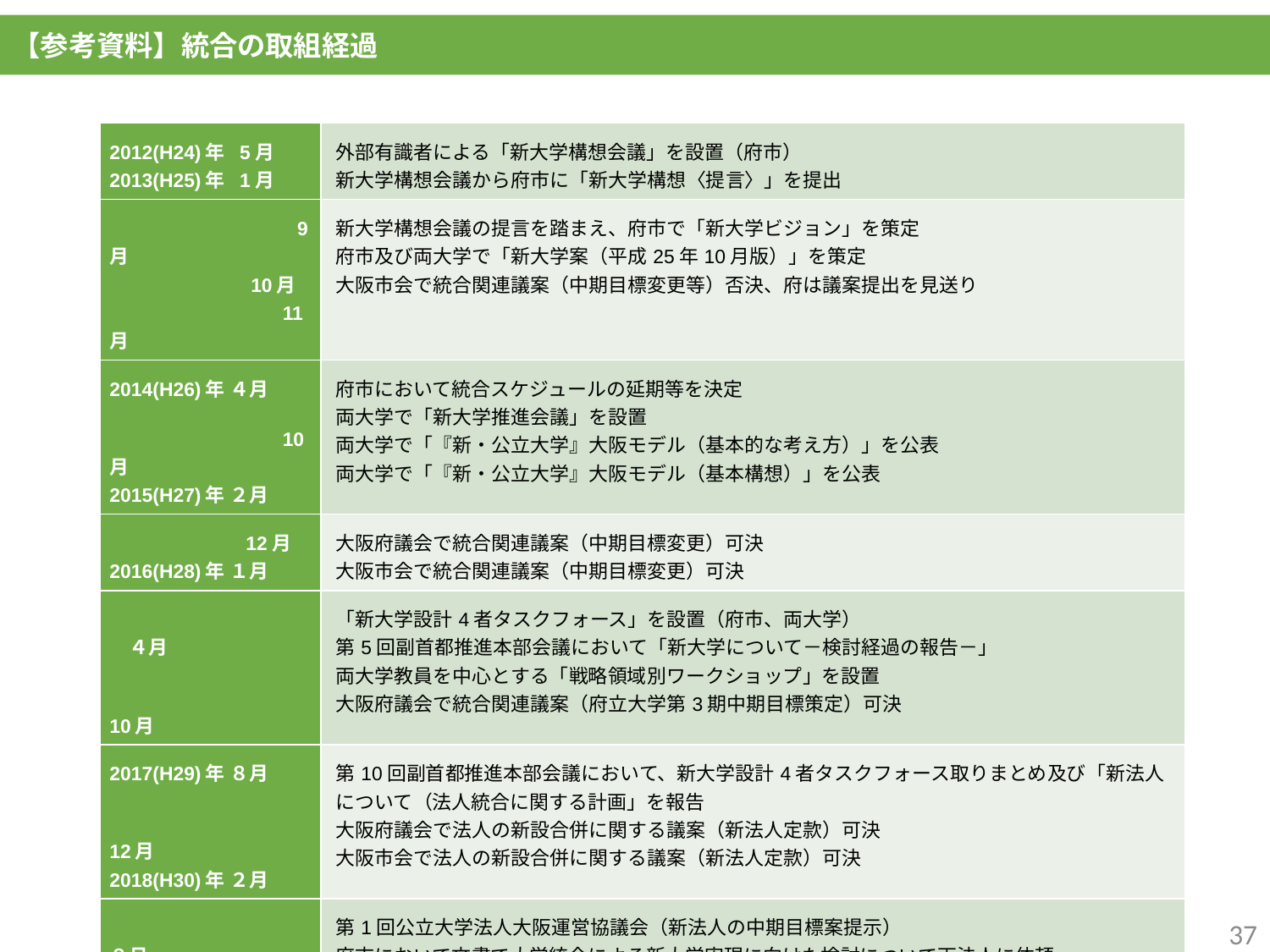

【参考資料】統合の取組経過
| 2012(H24)年 5月 2013(H25)年 1月 | 外部有識者による「新大学構想会議」を設置（府市） 新大学構想会議から府市に「新大学構想〈提言〉」を提出 |
| --- | --- |
| 9月 　　　 　 10月 　　　　　 　　 11月 | 新大学構想会議の提言を踏まえ、府市で「新大学ビジョン」を策定 府市及び両大学で「新大学案（平成25年10月版）」を策定 大阪市会で統合関連議案（中期目標変更等）否決、府は議案提出を見送り |
| 2014(H26)年 ４月 　　　　　 　　 10月 2015(H27)年 ２月 | 府市において統合スケジュールの延期等を決定 両大学で「新大学推進会議」を設置 両大学で「『新・公立大学』大阪モデル（基本的な考え方）」を公表 両大学で「『新・公立大学』大阪モデル（基本構想）」を公表 |
| 12月 2016(H28)年 １月 | 大阪府議会で統合関連議案（中期目標変更）可決 大阪市会で統合関連議案（中期目標変更）可決 |
| ４月 　　　　　　　　　 　10月 | 「新大学設計4者タスクフォース」を設置（府市、両大学） 第5回副首都推進本部会議において「新大学について－検討経過の報告－」 両大学教員を中心とする「戦略領域別ワークショップ」を設置 大阪府議会で統合関連議案（府立大学第3期中期目標策定）可決 |
| 2017(H29)年 ８月 　　　　　　　　　　 12月 2018(H30)年 ２月 | 第10回副首都推進本部会議において、新大学設計4者タスクフォース取りまとめ及び「新法人について（法人統合に関する計画」を報告 大阪府議会で法人の新設合併に関する議案（新法人定款）可決 大阪市会で法人の新設合併に関する議案（新法人定款）可決 |
| ８月 　　　　　　　　　　 10月 2019(H31)年 ３月 | 第1回公立大学法人大阪運営協議会（新法人の中期目標案提示） 府市において文書で大学統合による新大学実現に向けた検討について両法人に依頼 新大学の教育研究組織とキャンパスの構想案を両法人から府市に回答 |
| ４月 　　　　　　　　　　　６月 　　　　　　　　　　　８月 | 公立大学法人大阪　設立 新大学基本構想（案）を法人から府市に回答 新大学基本構想を法人から府市に回答 |
37